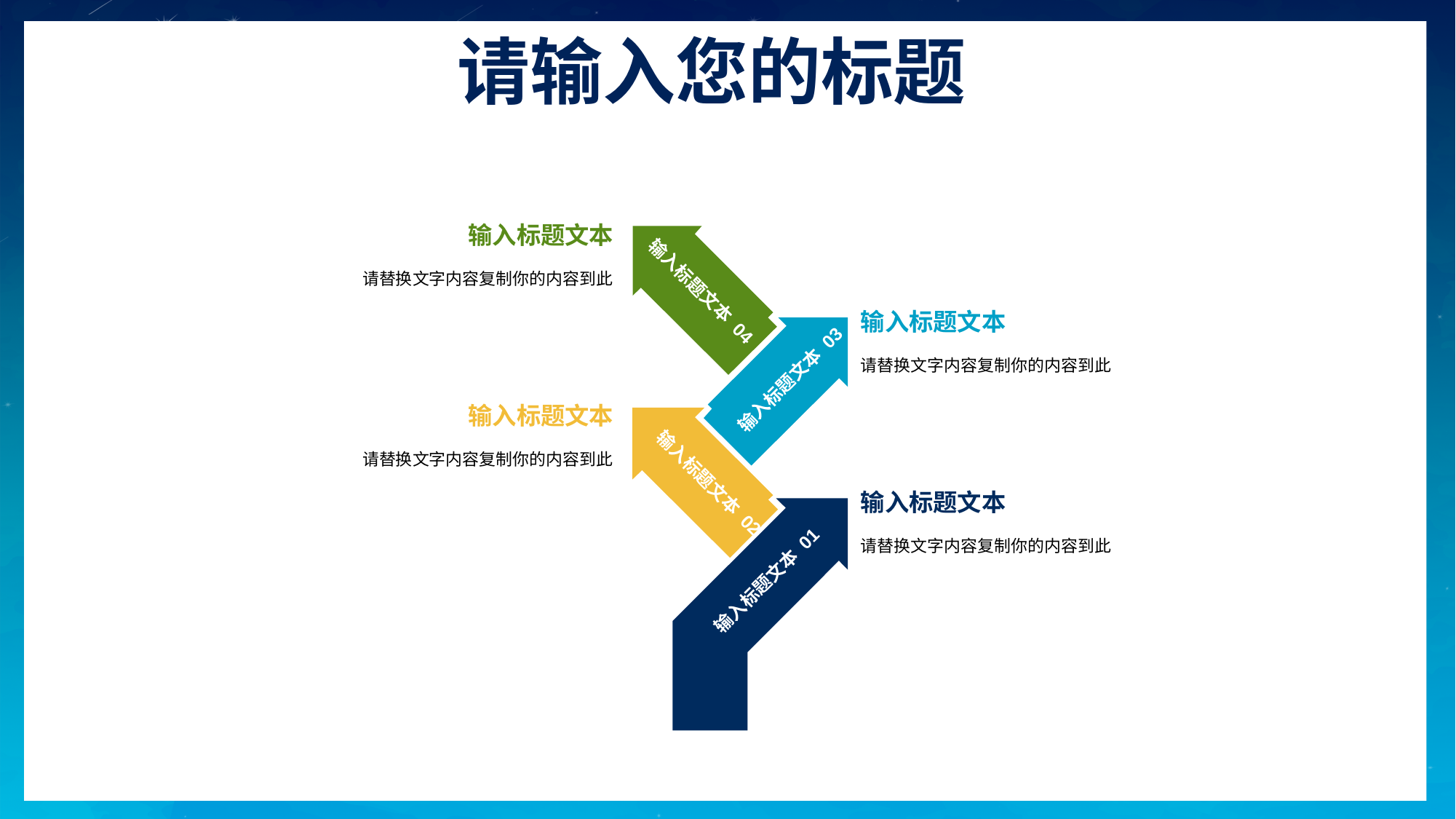

输入标题文本
请替换文字内容复制你的内容到此

输入标题文本 04
输入标题文本
请替换文字内容复制你的内容到此

输入标题文本 03
输入标题文本
请替换文字内容复制你的内容到此

输入标题文本 02
输入标题文本
请替换文字内容复制你的内容到此

输入标题文本 01